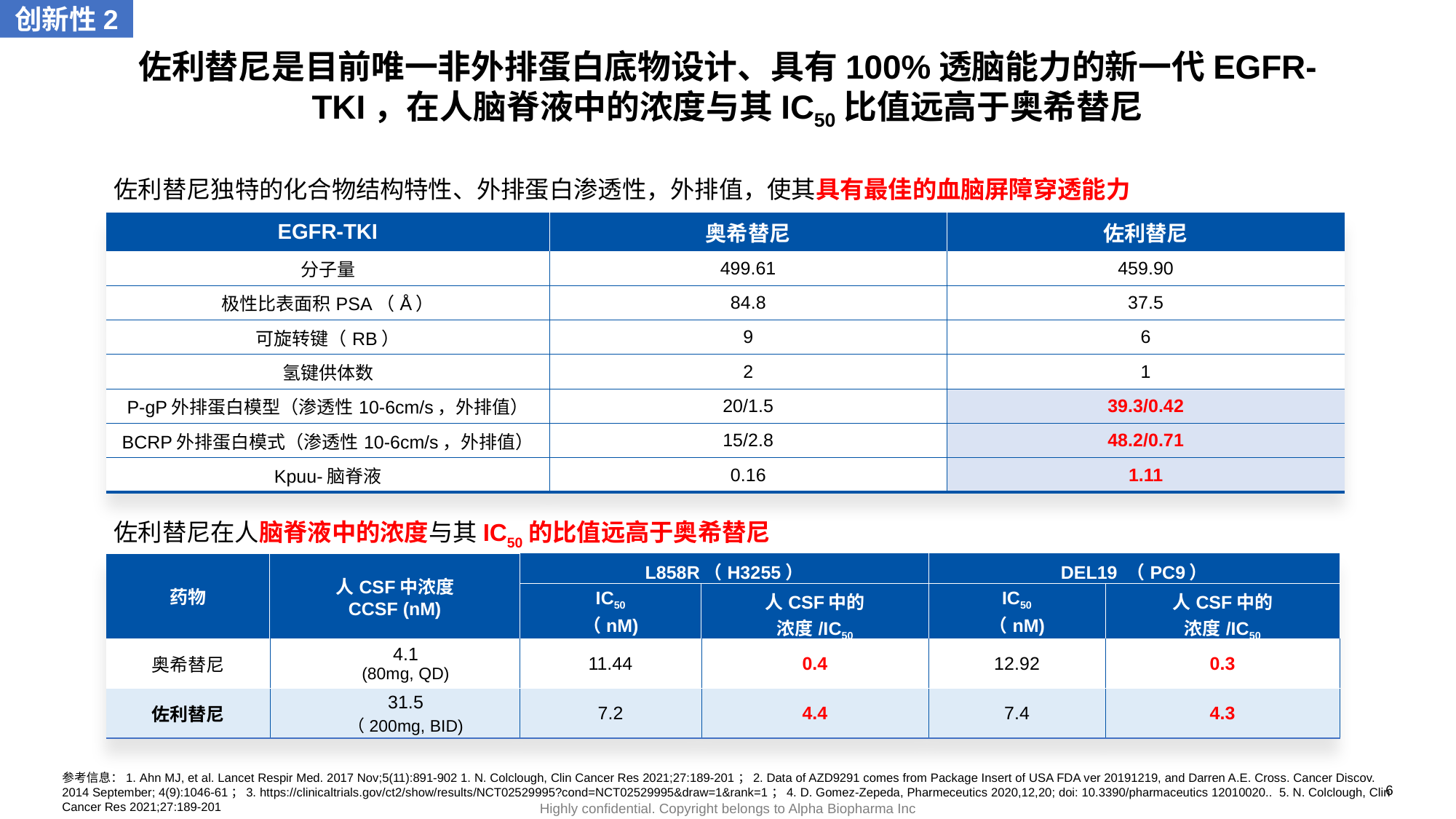

创新性2
佐利替尼是目前唯一非外排蛋白底物设计、具有100%透脑能力的新一代EGFR-TKI，在人脑脊液中的浓度与其IC50比值远高于奥希替尼

佐利替尼独特的化合物结构特性、外排蛋白渗透性，外排值，使其具有最佳的血脑屏障穿透能力
| EGFR-TKI | 奥希替尼 | 佐利替尼 |
| --- | --- | --- |
| 分子量 | 499.61 | 459.90 |
| 极性比表面积PSA（Å） | 84.8 | 37.5 |
| 可旋转键（RB） | 9 | 6 |
| 氢键供体数 | 2 | 1 |
| P-gP外排蛋白模型（渗透性10-6cm/s，外排值） | 20/1.5 | 39.3/0.42 |
| BCRP外排蛋白模式（渗透性10-6cm/s，外排值） | 15/2.8 | 48.2/0.71 |
| Kpuu-脑脊液 | 0.16 | 1.11 |
佐利替尼在人脑脊液中的浓度与其IC50的比值远高于奥希替尼
| 药物 | 人CSF中浓度 CCSF (nM) | L858R（H3255） |  | DEL19 （PC9） |  |
| --- | --- | --- | --- | --- | --- |
|  |  | IC50 （nM) | 人CSF中的 浓度/IC50 | IC50 （nM) | 人CSF中的 浓度/IC50 |
| 奥希替尼 | 4.1 (80mg, QD) | 11.44 | 0.4 | 12.92 | 0.3 |
| 佐利替尼 | 31.5 （200mg, BID) | 7.2 | 4.4 | 7.4 | 4.3 |
参考信息：1. Ahn MJ, et al. Lancet Respir Med. 2017 Nov;5(11):891-902 1. N. Colclough, Clin Cancer Res 2021;27:189-201；2. Data of AZD9291 comes from Package Insert of USA FDA ver 20191219, and Darren A.E. Cross. Cancer Discov. 2014 September; 4(9):1046-61；3. https://clinicaltrials.gov/ct2/show/results/NCT02529995?cond=NCT02529995&draw=1&rank=1；4. D. Gomez-Zepeda, Pharmeceutics 2020,12,20; doi: 10.3390/pharmaceutics 12010020..  5. N. Colclough, Clin Cancer Res 2021;27:189-201